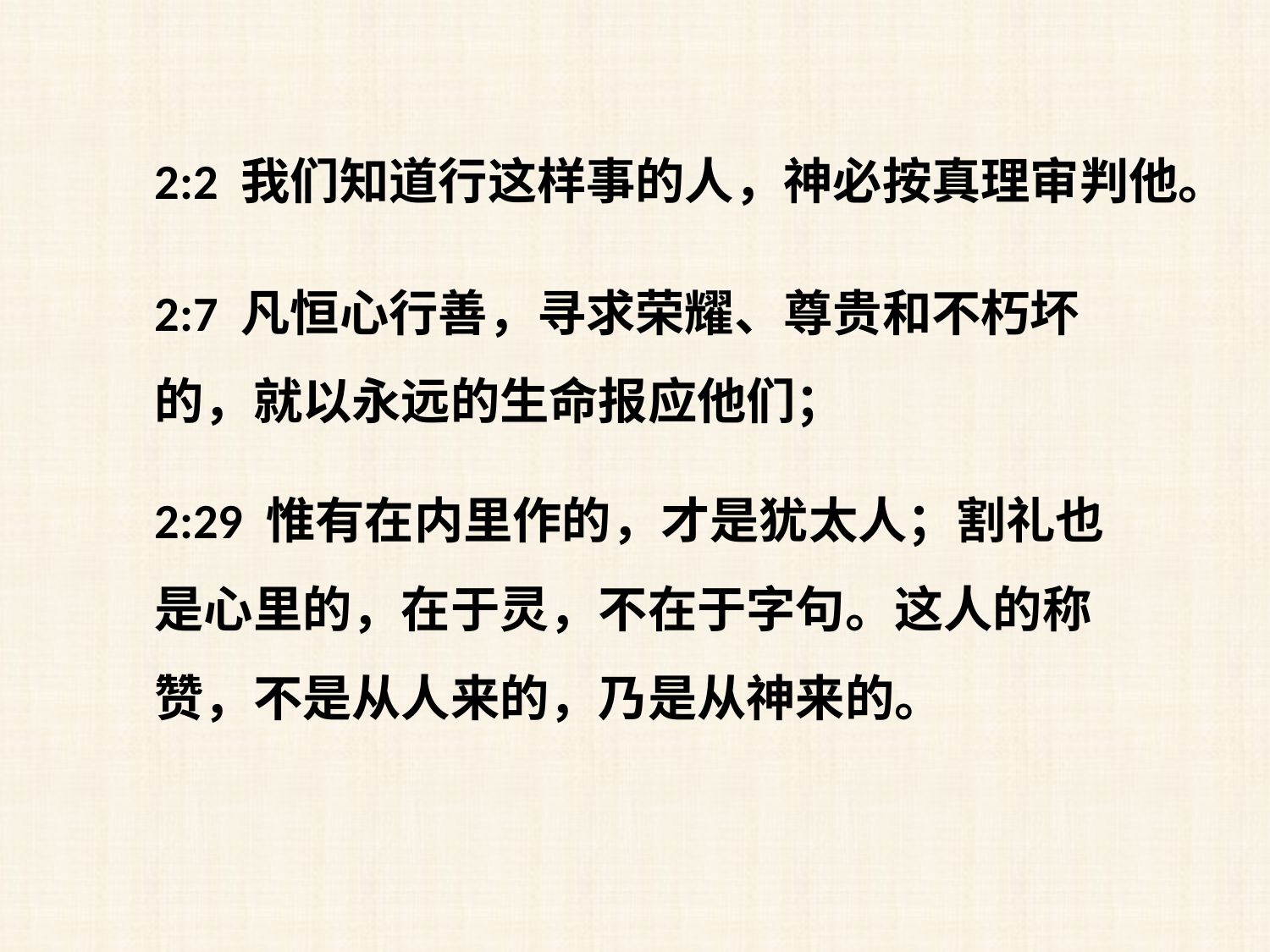

2:2 我们知道行这样事的人，神必按真理审判他。
2:7 凡恒心行善，寻求荣耀、尊贵和不朽坏的，就以永远的生命报应他们；
2:29 惟有在内里作的，才是犹太人；割礼也是心里的，在于灵，不在于字句。这人的称赞，不是从人来的，乃是从神来的。